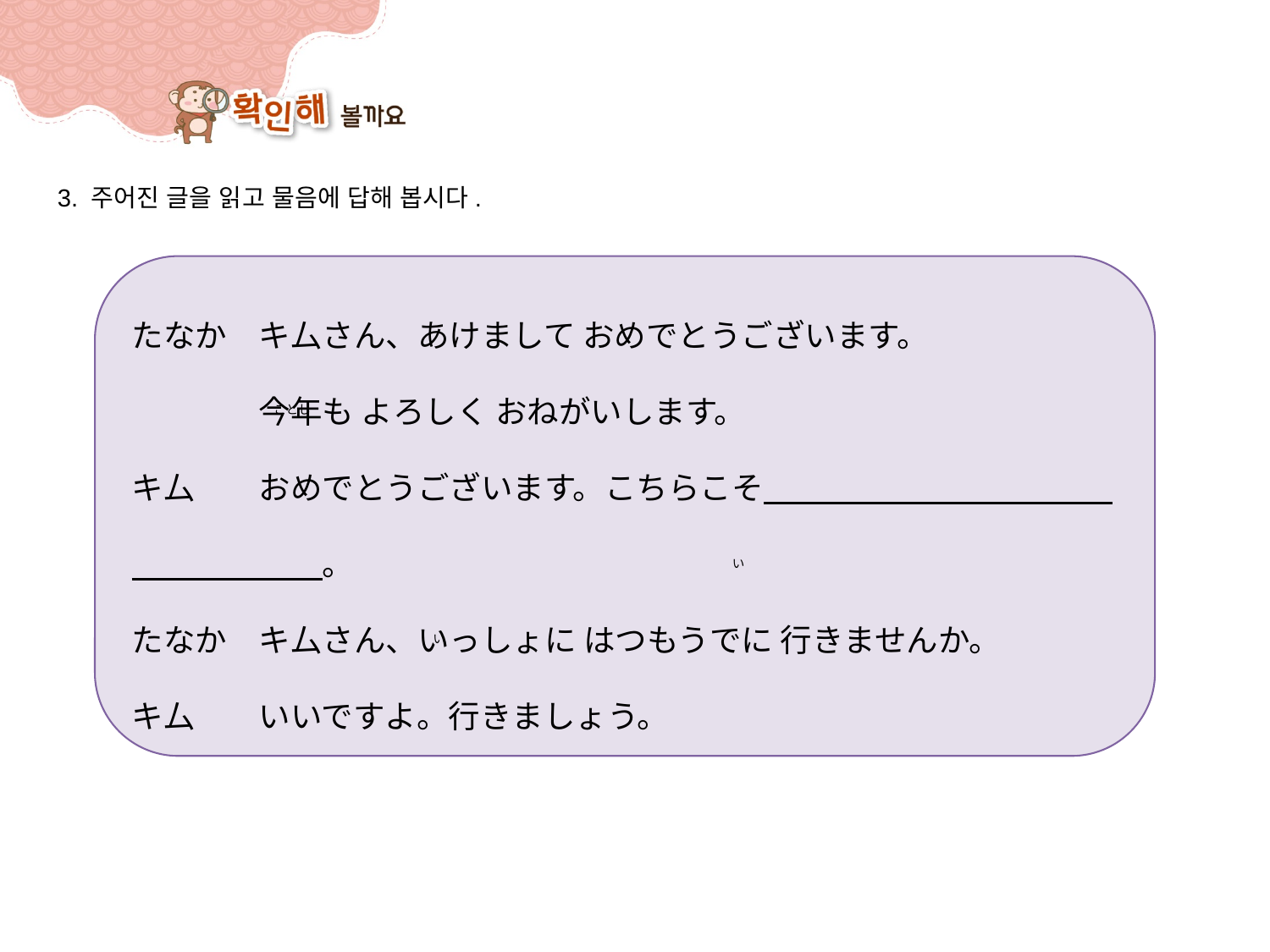

3. 주어진 글을 읽고 물음에 답해 봅시다.
たなか	キ厶さん、あけまして おめでとうございます。
	今年も よろしく おねがいします。
キ厶	おめでとうございます。こちらこそ　　　　　　　　　　　　　　　　　。
たなか	キ厶さん、いっしょに はつもうでに 行きませんか。
キ厶	いいですよ。行きましょう。
ことし
い
い